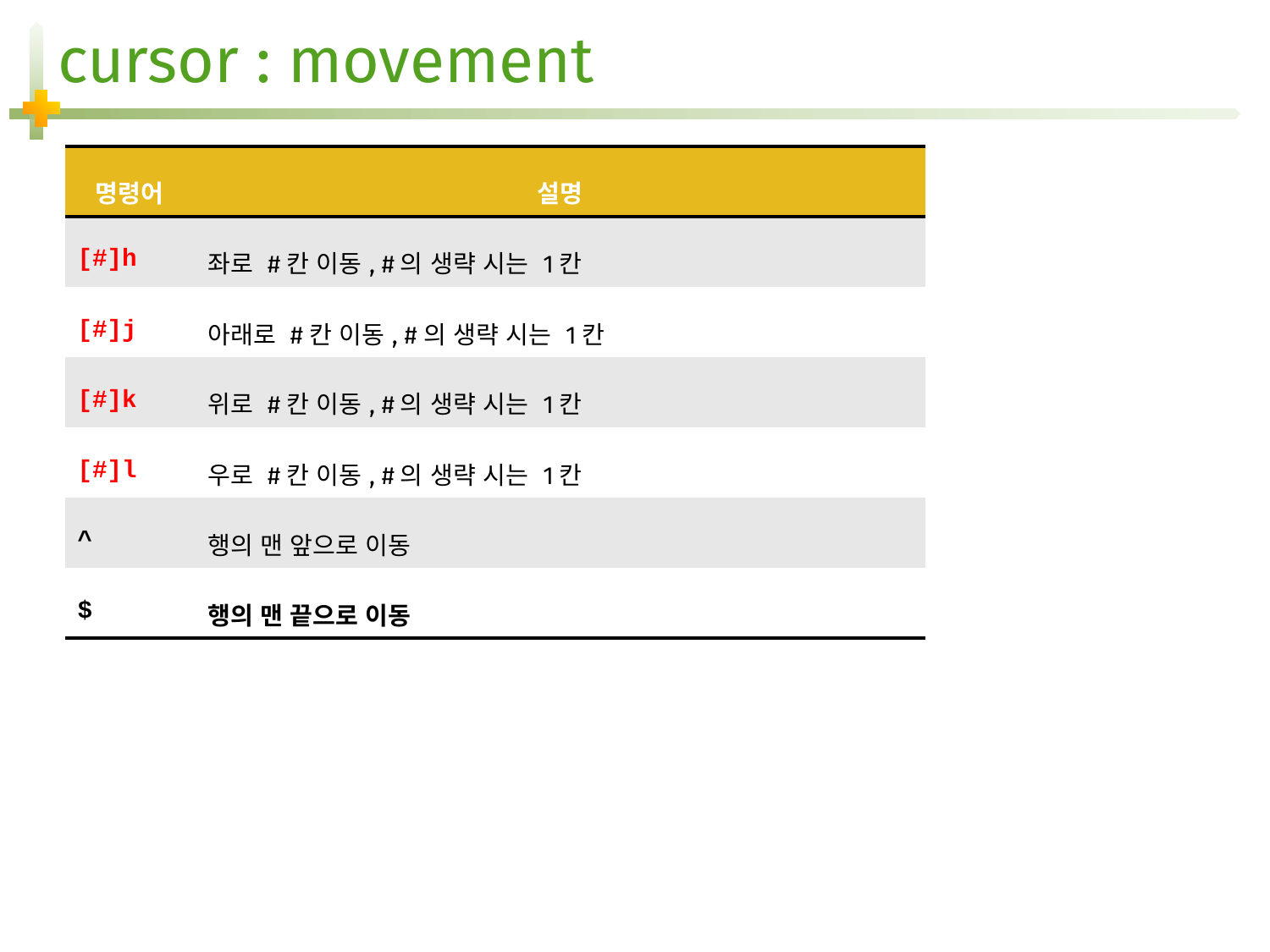

# cursor : movement
| 명령어 | 설명 |
| --- | --- |
| [#]h | 좌로 #칸 이동, #의 생략 시는 1칸 |
| [#]j | 아래로 #칸 이동, #의 생략 시는 1칸 |
| [#]k | 위로 #칸 이동, #의 생략 시는 1칸 |
| [#]l | 우로 #칸 이동, #의 생략 시는 1칸 |
| ^ | 행의 맨 앞으로 이동 |
| $ | 행의 맨 끝으로 이동 |